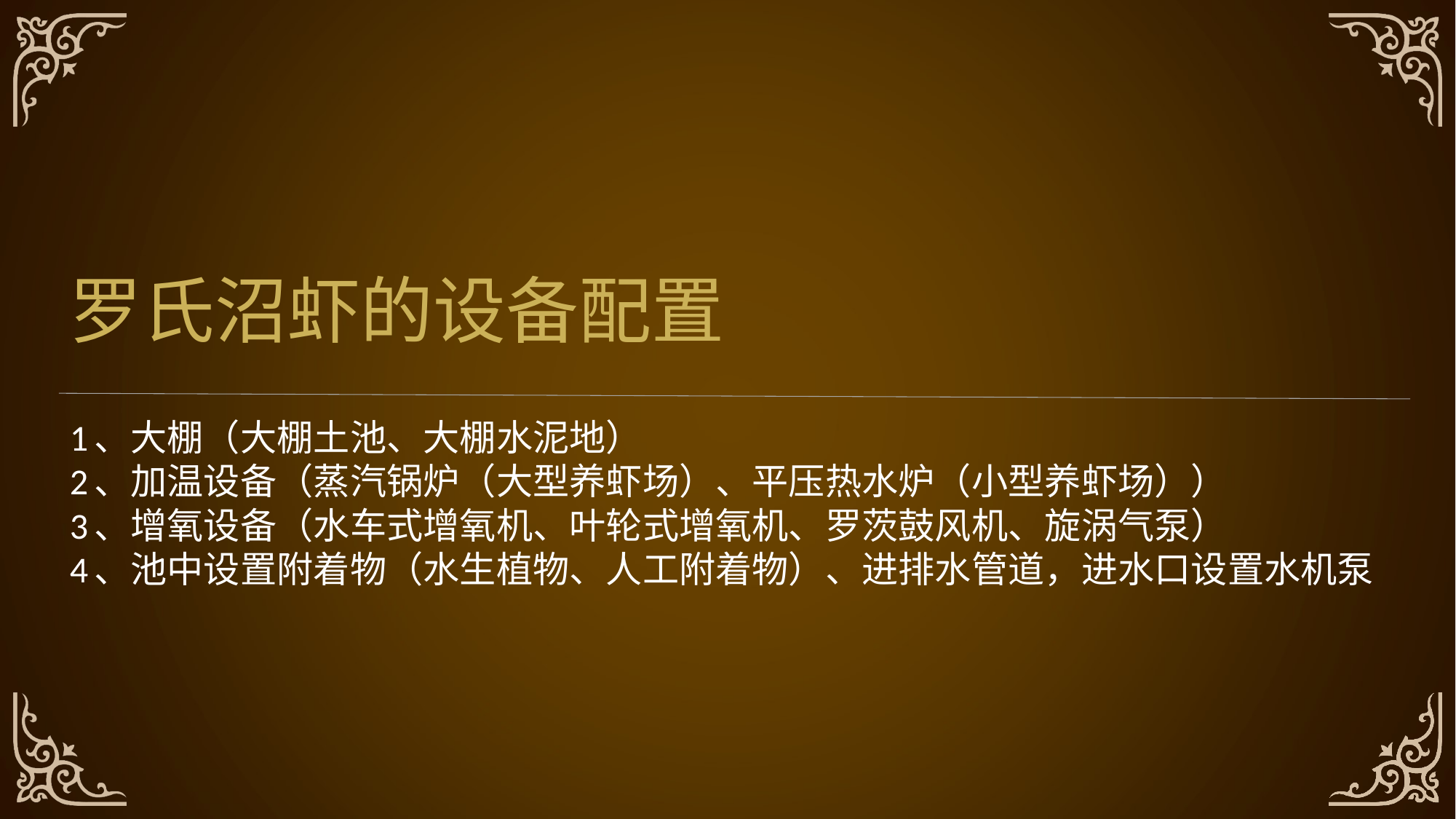

罗氏沼虾的设备配置
1、大棚（大棚土池、大棚水泥地）
2、加温设备（蒸汽锅炉（大型养虾场）、平压热水炉（小型养虾场））
3、增氧设备（水车式增氧机、叶轮式增氧机、罗茨鼓风机、旋涡气泵）
4、池中设置附着物（水生植物、人工附着物）、进排水管道，进水口设置水机泵